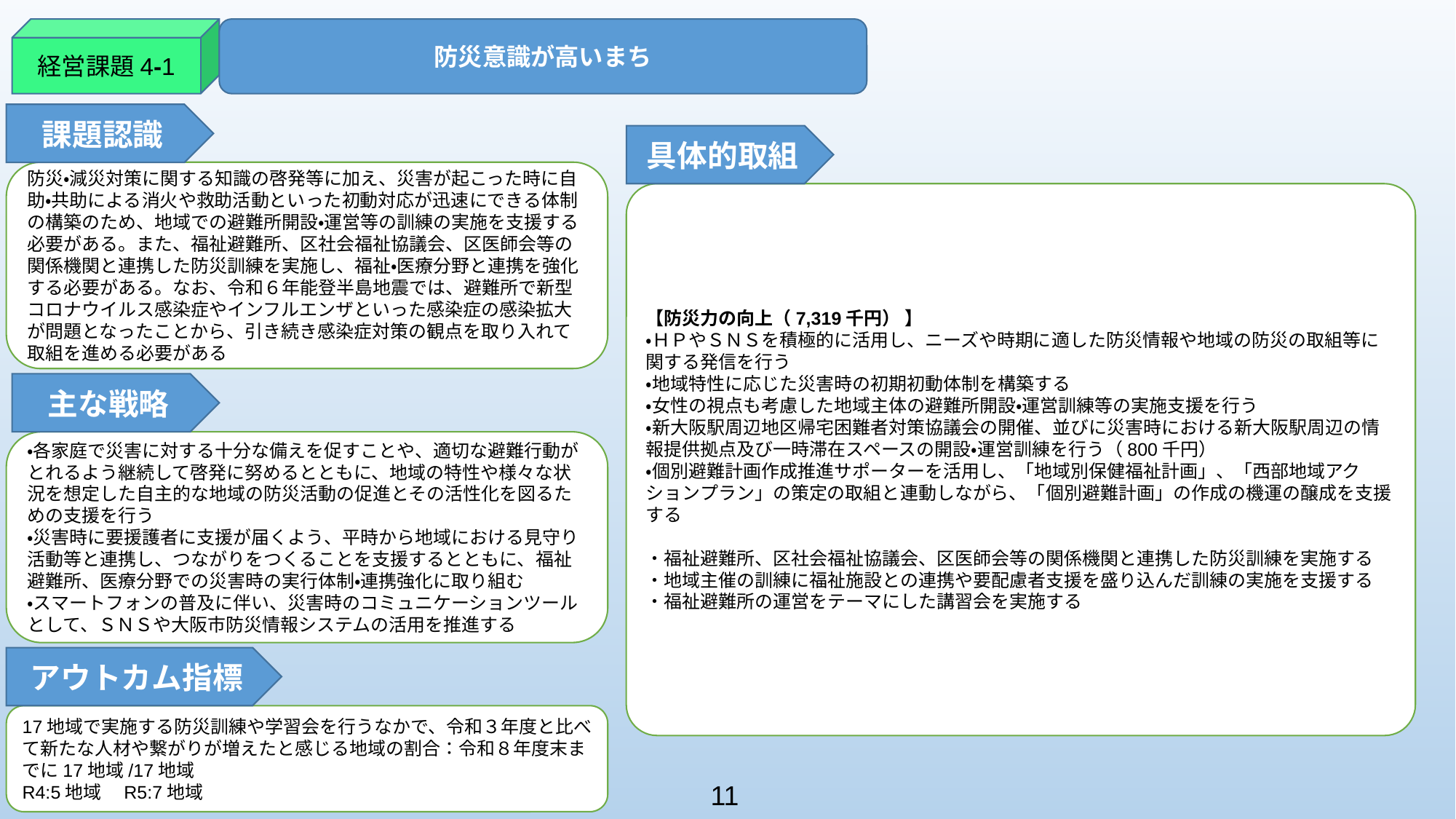

経営課題4-1
防災意識が高いまち
課題認識
具体的取組
防災・減災対策に関する知識の啓発等に加え、災害が起こった時に自助・共助による消火や救助活動といった初動対応が迅速にできる体制の構築のため、地域での避難所開設・運営等の訓練の実施を支援する必要がある。また、福祉避難所、区社会福祉協議会、区医師会等の関係機関と連携した防災訓練を実施し、福祉・医療分野と連携を強化する必要がある。なお、令和６年能登半島地震では、避難所で新型コロナウイルス感染症やインフルエンザといった感染症の感染拡大が問題となったことから、引き続き感染症対策の観点を取り入れて取組を進める必要がある
【防災力の向上（7,319千円） 】
・ＨＰやＳＮＳを積極的に活用し、ニーズや時期に適した防災情報や地域の防災の取組等に関する発信を行う
・地域特性に応じた災害時の初期初動体制を構築する
・女性の視点も考慮した地域主体の避難所開設・運営訓練等の実施支援を行う
・新大阪駅周辺地区帰宅困難者対策協議会の開催、並びに災害時における新大阪駅周辺の情報提供拠点及び一時滞在スペースの開設・運営訓練を行う（800千円）
・個別避難計画作成推進サポーターを活用し、「地域別保健福祉計画」、「西部地域アクションプラン」の策定の取組と連動しながら、「個別避難計画」の作成の機運の醸成を支援する

・福祉避難所、区社会福祉協議会、区医師会等の関係機関と連携した防災訓練を実施する
・地域主催の訓練に福祉施設との連携や要配慮者支援を盛り込んだ訓練の実施を支援する
・福祉避難所の運営をテーマにした講習会を実施する
主な戦略
・各家庭で災害に対する十分な備えを促すことや、適切な避難行動がとれるよう継続して啓発に努めるとともに、地域の特性や様々な状況を想定した自主的な地域の防災活動の促進とその活性化を図るための支援を行う
・災害時に要援護者に支援が届くよう、平時から地域における見守り活動等と連携し、つながりをつくることを支援するとともに、福祉避難所、医療分野での災害時の実行体制・連携強化に取り組む
・スマートフォンの普及に伴い、災害時のコミュニケーションツールとして、ＳＮＳや大阪市防災情報システムの活用を推進する
アウトカム指標
17地域で実施する防災訓練や学習会を行うなかで、令和３年度と比べて新たな人材や繋がりが増えたと感じる地域の割合：令和８年度末までに17地域/17地域
R4:5地域　R5:7地域
11